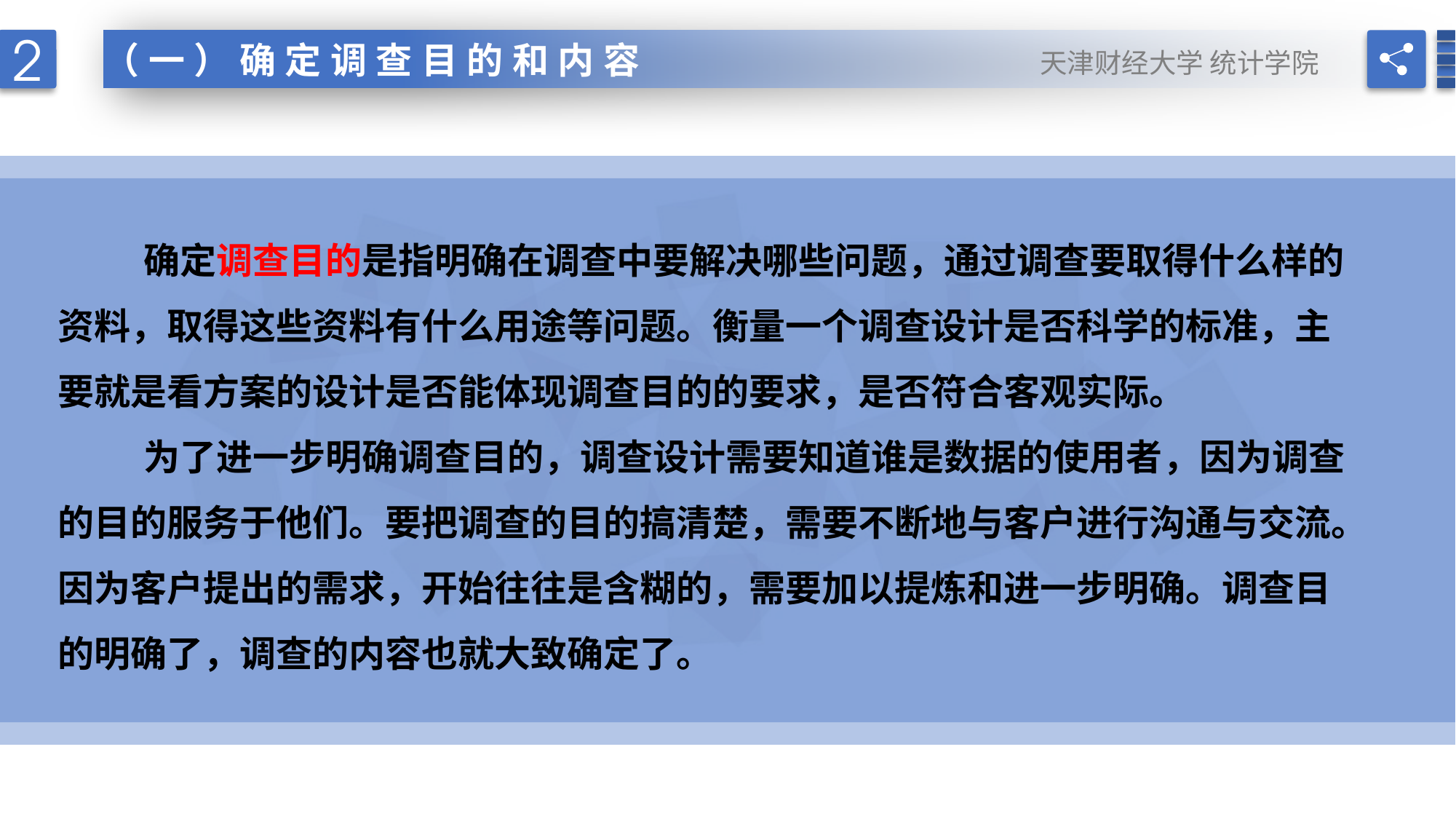

2

天津财经大学 统计学院

（一）确定调查目的和内容

确定调查目的是指明确在调查中要解决哪些问题，通过调查要取得什么样的资料，取得这些资料有什么用途等问题。衡量一个调查设计是否科学的标准，主要就是看方案的设计是否能体现调查目的的要求，是否符合客观实际。
为了进一步明确调查目的，调查设计需要知道谁是数据的使用者，因为调查的目的服务于他们。要把调查的目的搞清楚，需要不断地与客户进行沟通与交流。因为客户提出的需求，开始往往是含糊的，需要加以提炼和进一步明确。调查目的明确了，调查的内容也就大致确定了。